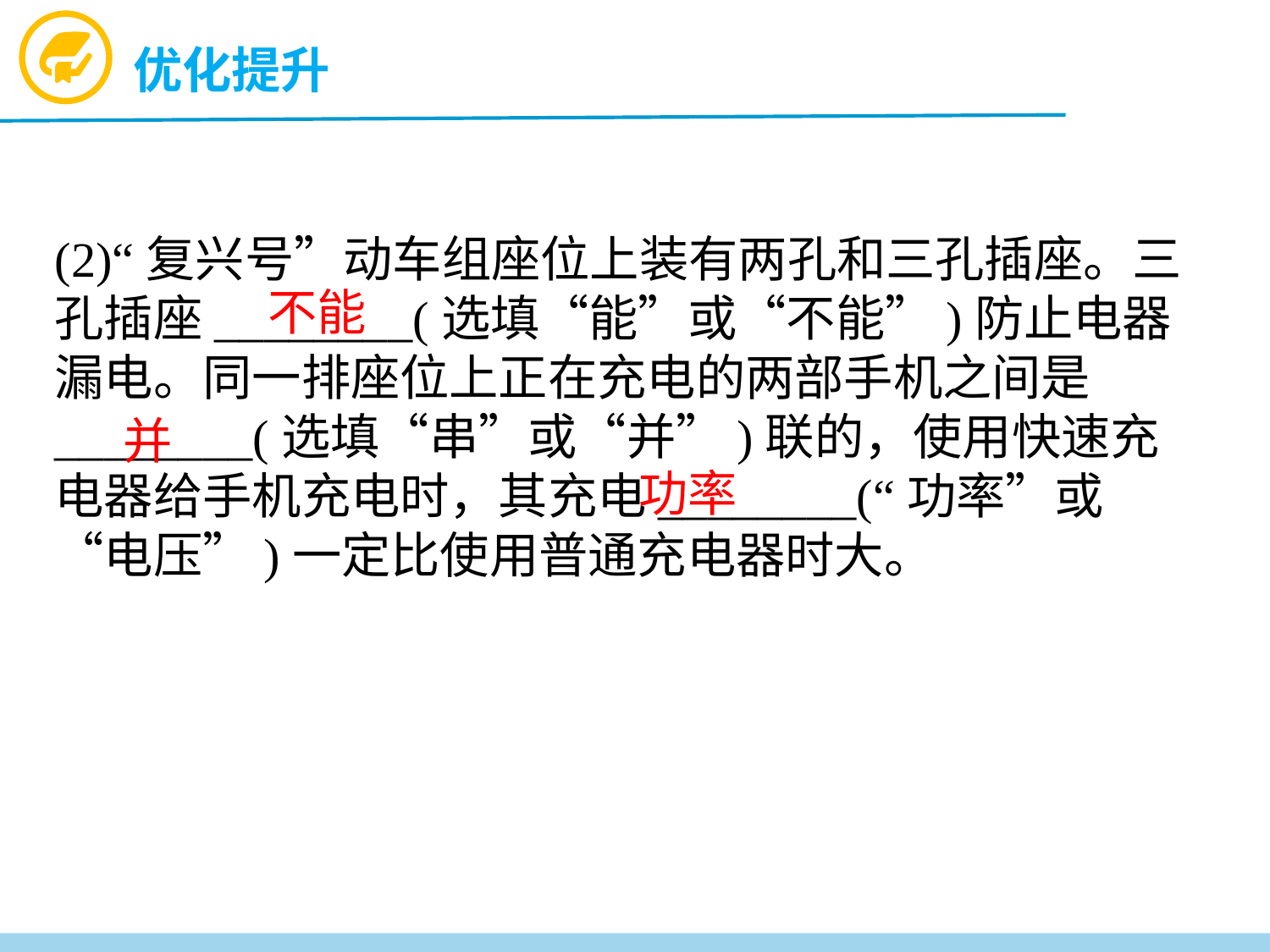

优化提升
(2)“复兴号”动车组座位上装有两孔和三孔插座。三孔插座________(选填“能”或“不能”)防止电器漏电。同一排座位上正在充电的两部手机之间是________(选填“串”或“并”)联的，使用快速充电器给手机充电时，其充电________(“功率”或“电压”)一定比使用普通充电器时大。
不能
并
功率